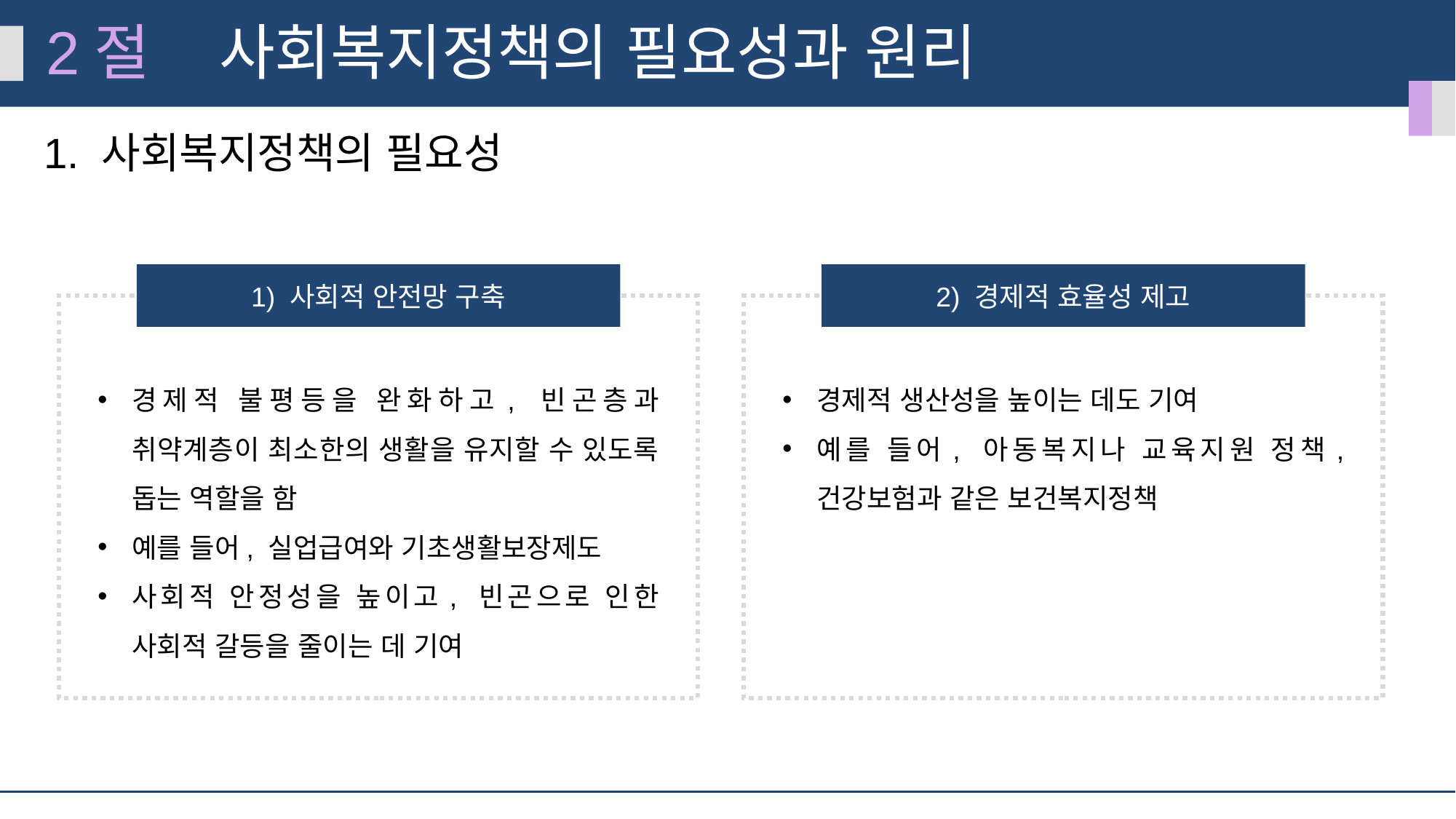

2절
사회복지정책의 필요성과 원리
1. 사회복지정책의 필요성
1) 사회적 안전망 구축

경제적 불평등을 완화하고, 빈곤층과 취약계층이 최소한의 생활을 유지할 수 있도록 돕는 역할을 함
예를 들어, 실업급여와 기초생활보장제도
사회적 안정성을 높이고, 빈곤으로 인한 사회적 갈등을 줄이는 데 기여
2) 경제적 효율성 제고

경제적 생산성을 높이는 데도 기여
예를 들어, 아동복지나 교육지원 정책, 건강보험과 같은 보건복지정책